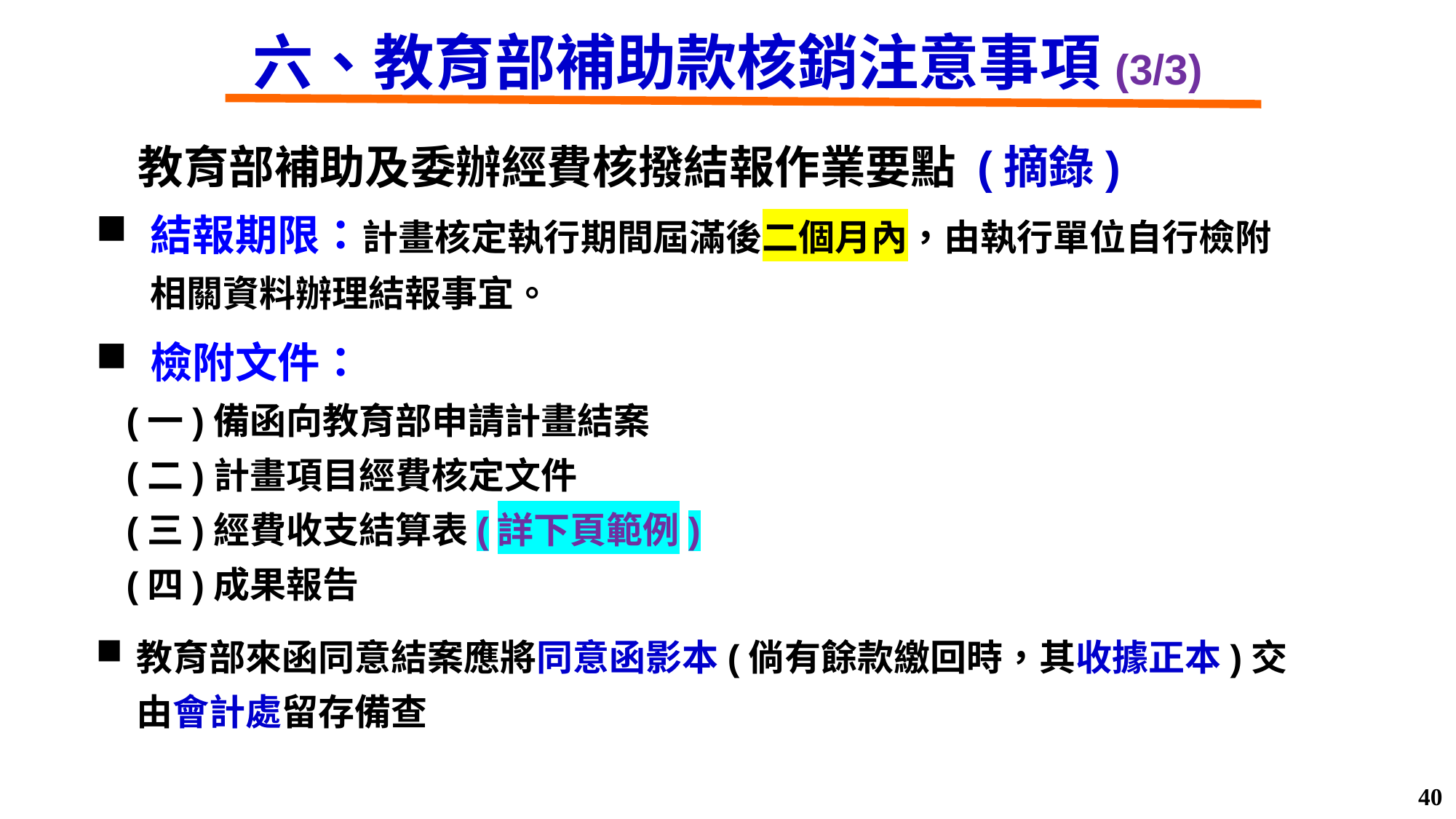

六、教育部補助款核銷注意事項(3/3)

教育部補助及委辦經費核撥結報作業要點 (摘錄)
結報期限：計畫核定執行期間屆滿後二個月內，由執行單位自行檢附相關資料辦理結報事宜。
檢附文件：
   (一)備函向教育部申請計畫結案
   (二)計畫項目經費核定文件
   (三)經費收支結算表(詳下頁範例)
   (四)成果報告
教育部來函同意結案應將同意函影本(倘有餘款繳回時，其收據正本)交由會計處留存備查
40